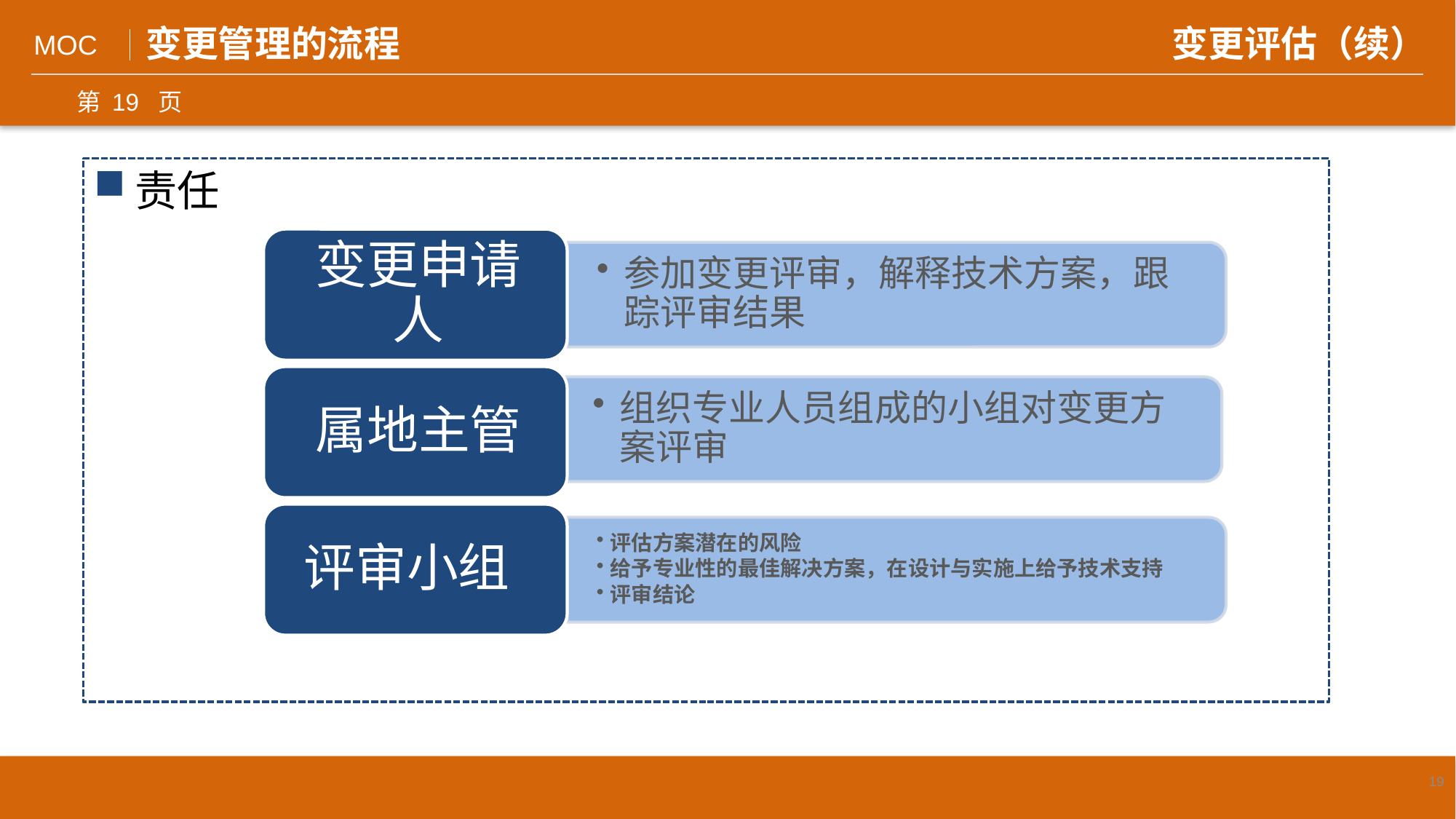

变更管理的流程
变更评估（续）
责任
参加变更评审，解释技术方案，跟踪评审结果
变更申请人
组织专业人员组成的小组对变更方案评审
属地主管
评估方案潜在的风险
给予专业性的最佳解决方案，在设计与实施上给予技术支持
评审结论
评审小组
19